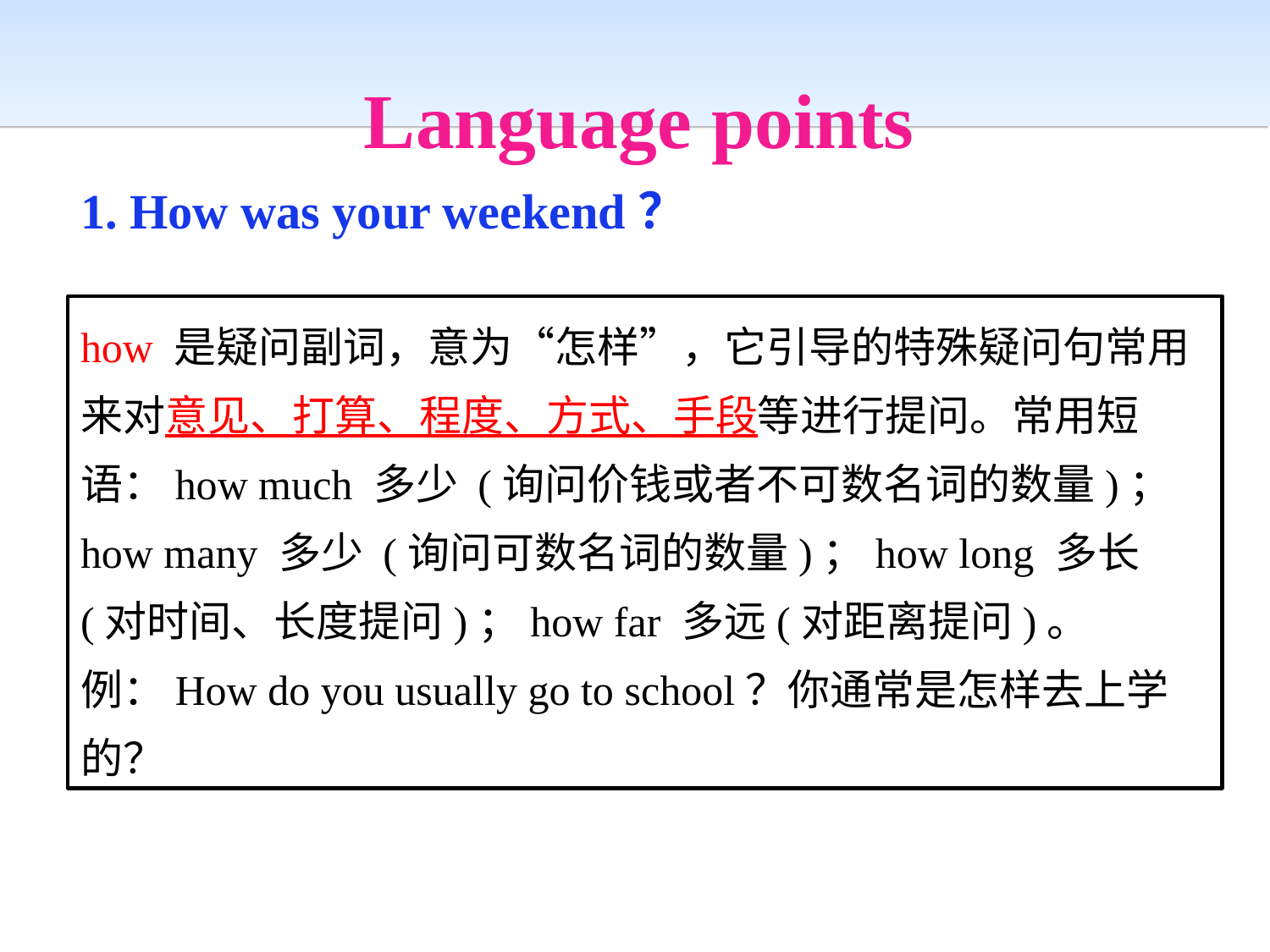

Language points
1. How was your weekend？
how 是疑问副词，意为“怎样”，它引导的特殊疑问句常用来对意见、打算、程度、方式、手段等进行提问。常用短语：how much 多少 (询问价钱或者不可数名词的数量)；how many 多少 (询问可数名词的数量)；how long 多长 (对时间、长度提问)；how far 多远(对距离提问)。
例：How do you usually go to school？你通常是怎样去上学的？